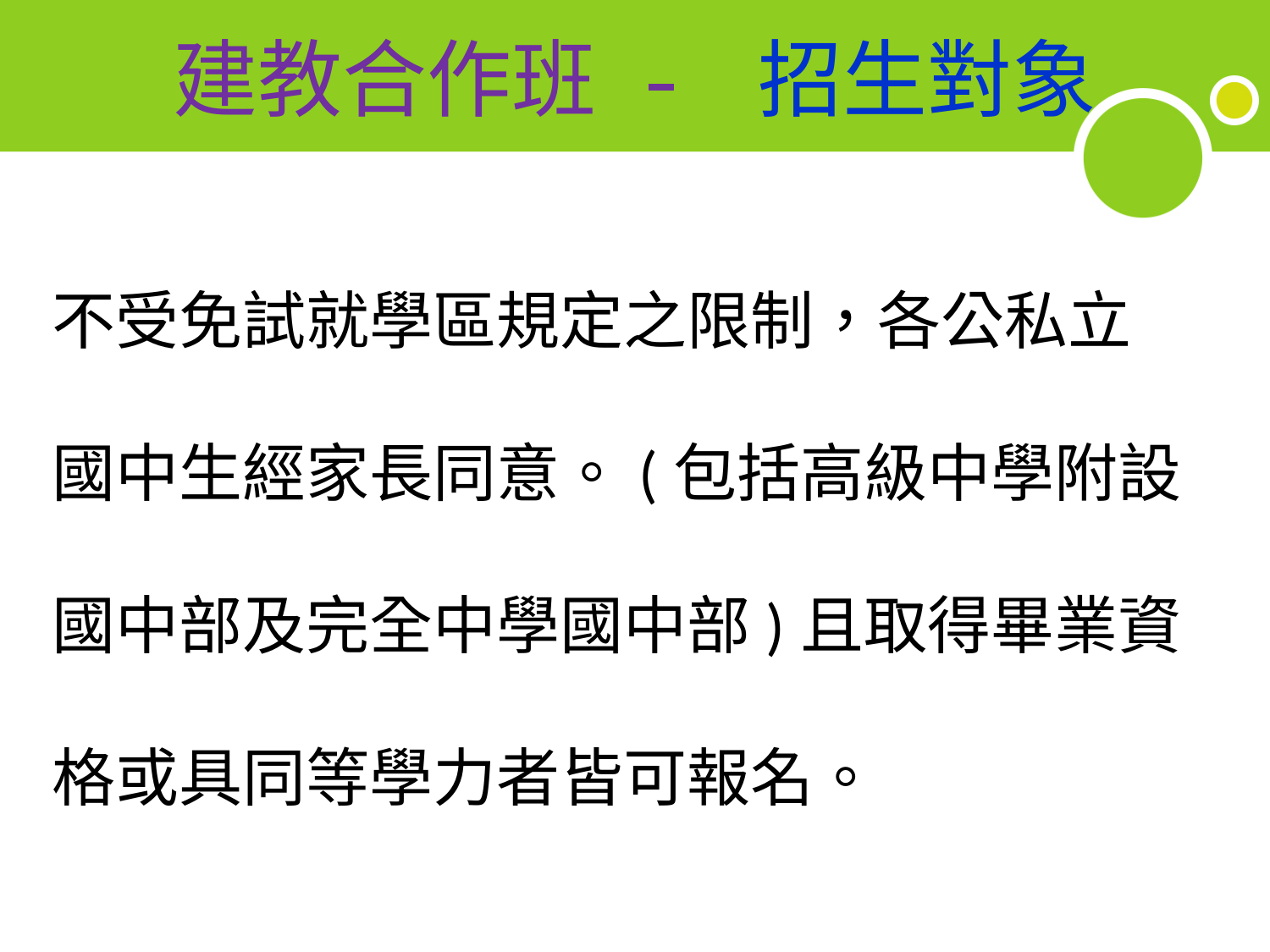

# 建教合作班 - 招生對象
不受免試就學區規定之限制，各公私立國中生經家長同意。(包括高級中學附設國中部及完全中學國中部)且取得畢業資格或具同等學力者皆可報名。